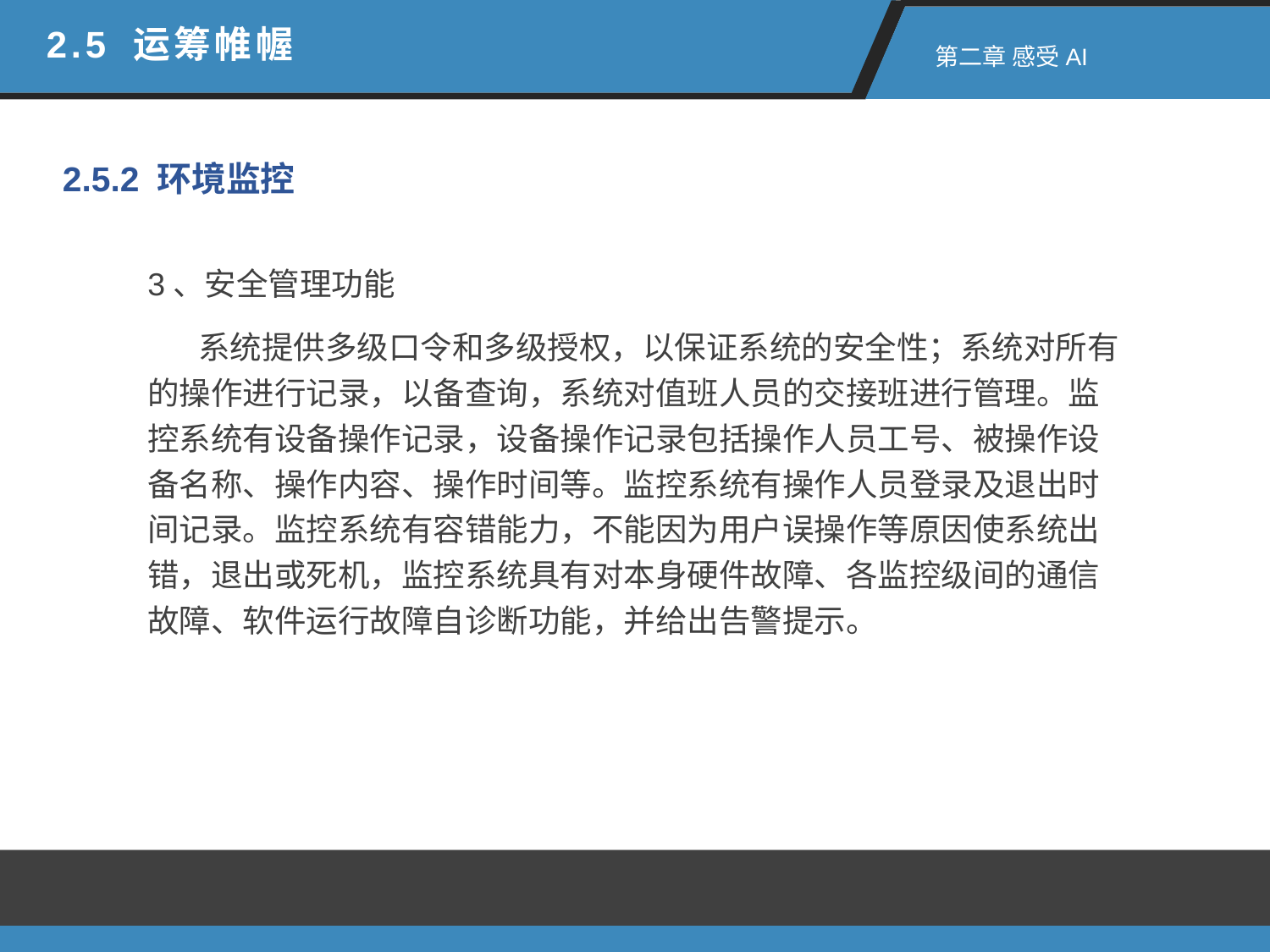

2.5 运筹帷幄
  第二章 感受AI
2.5.2 环境监控

3、安全管理功能
      系统提供多级口令和多级授权，以保证系统的安全性；系统对所有的操作进行记录，以备查询，系统对值班人员的交接班进行管理。监控系统有设备操作记录，设备操作记录包括操作人员工号、被操作设备名称、操作内容、操作时间等。监控系统有操作人员登录及退出时间记录。监控系统有容错能力，不能因为用户误操作等原因使系统出错，退出或死机，监控系统具有对本身硬件故障、各监控级间的通信故障、软件运行故障自诊断功能，并给出告警提示。